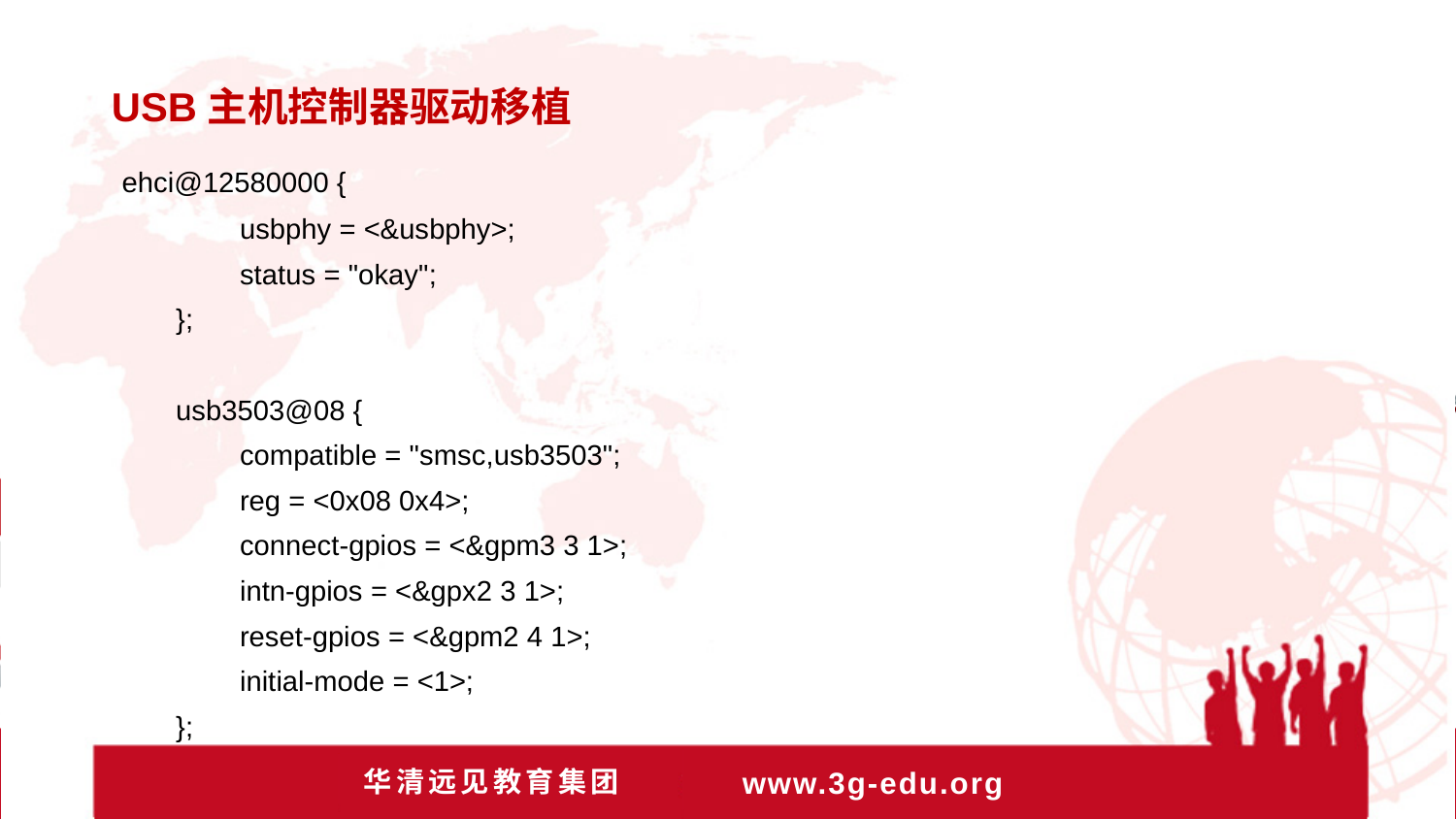

USB主机控制器驱动移植
 ehci@12580000 {
                usbphy = <&usbphy>;
                status = "okay";
        };

        usb3503@08 {
                compatible = "smsc,usb3503";
                reg = <0x08 0x4>;
                connect-gpios = <&gpm3 3 1>;
                intn-gpios = <&gpx2 3 1>;
                reset-gpios = <&gpm2 4 1>;
                initial-mode = <1>;
        };